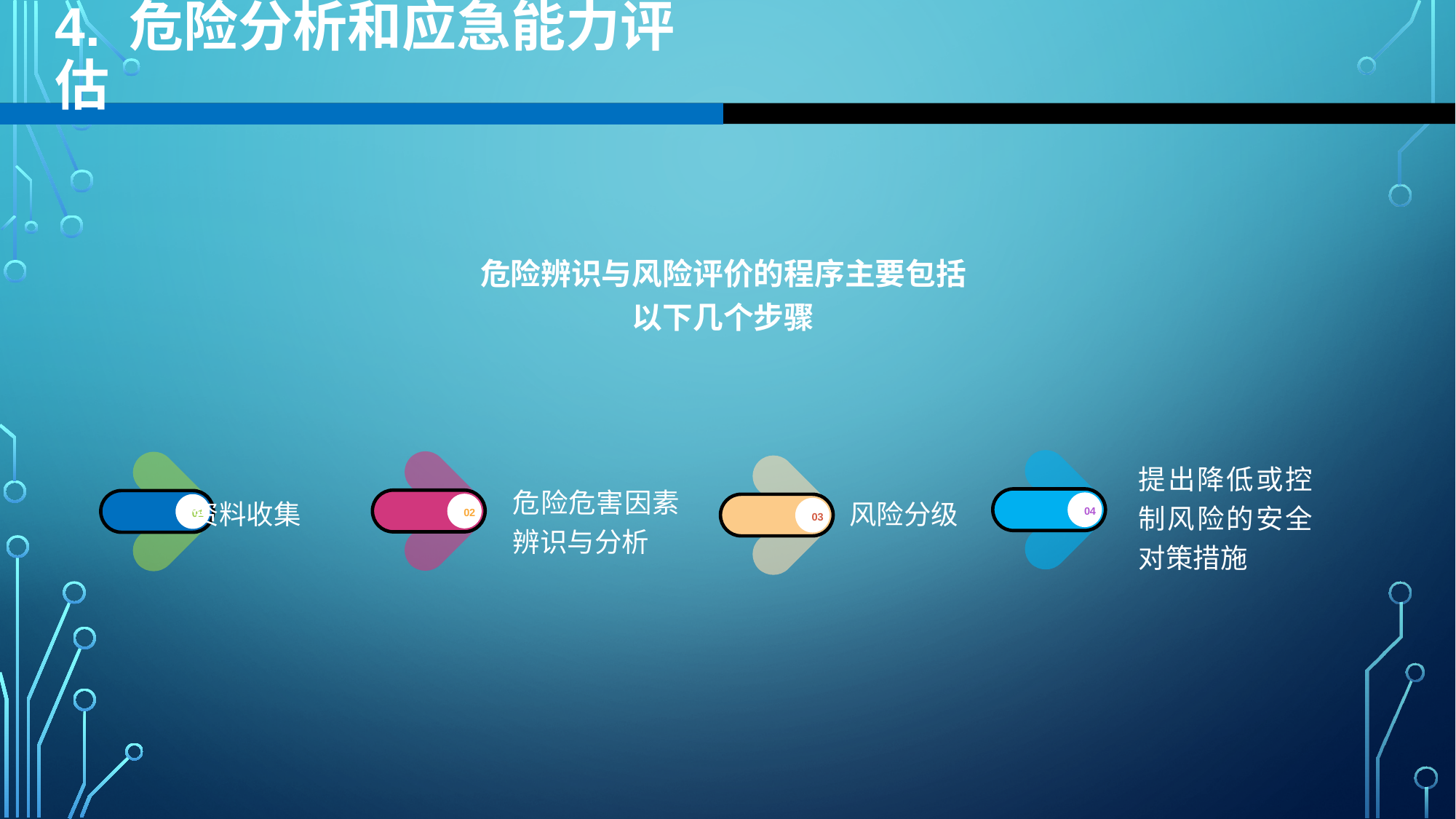

4. 危险分析和应急能力评估

危险辨识与风险评价的程序主要包括以下几个步骤

提出降低或控制风险的安全对策措施

危险危害因素辨识与分析

风险分级
资料收集

04
02
01
03